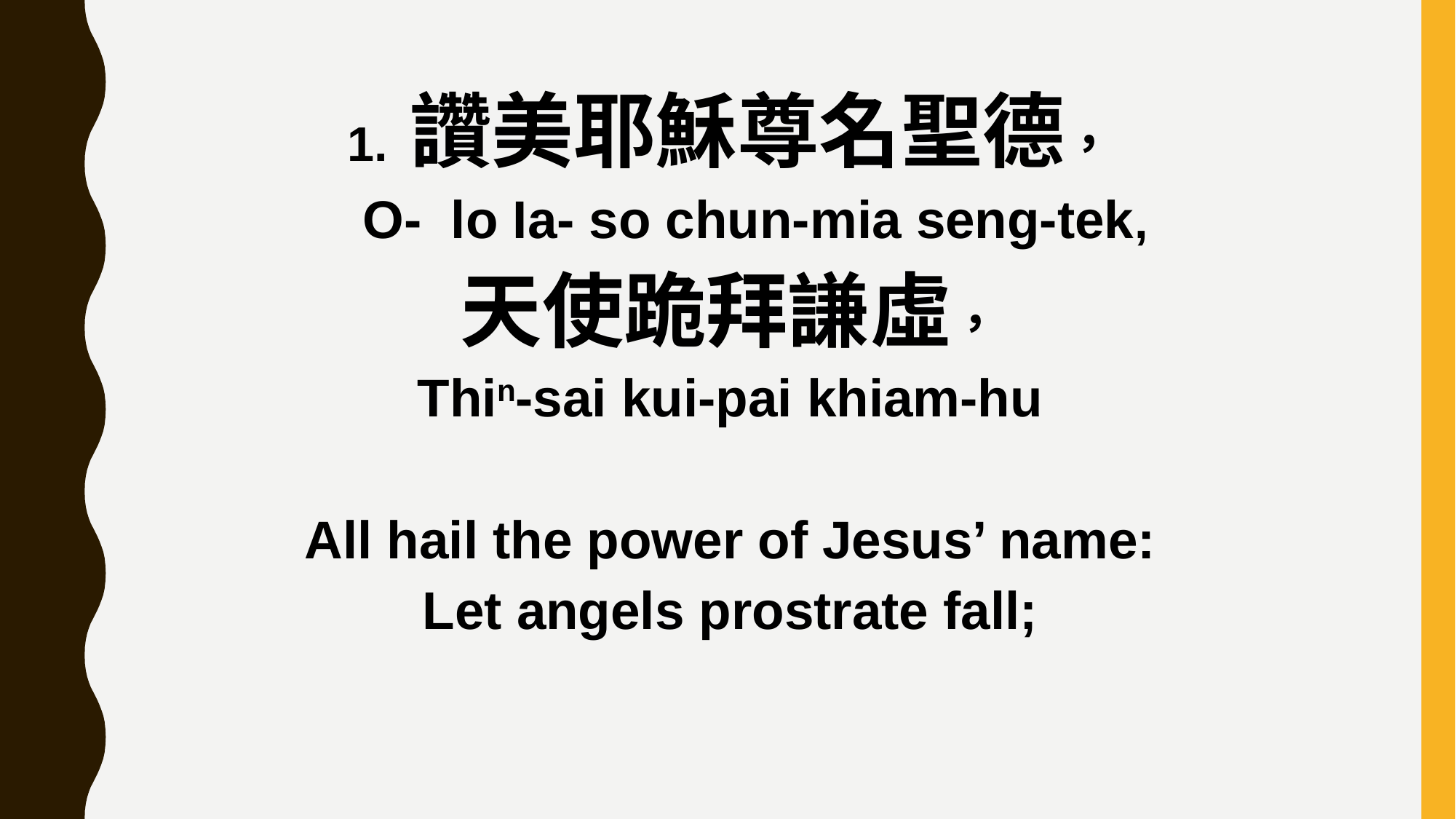

1. 讚美耶穌尊名聖德，
   O-  lo Ia- so chun-mia seng-tek,
天使跪拜謙虛，
Thin-sai kui-pai khiam-hu
All hail the power of Jesus’ name:
Let angels prostrate fall;